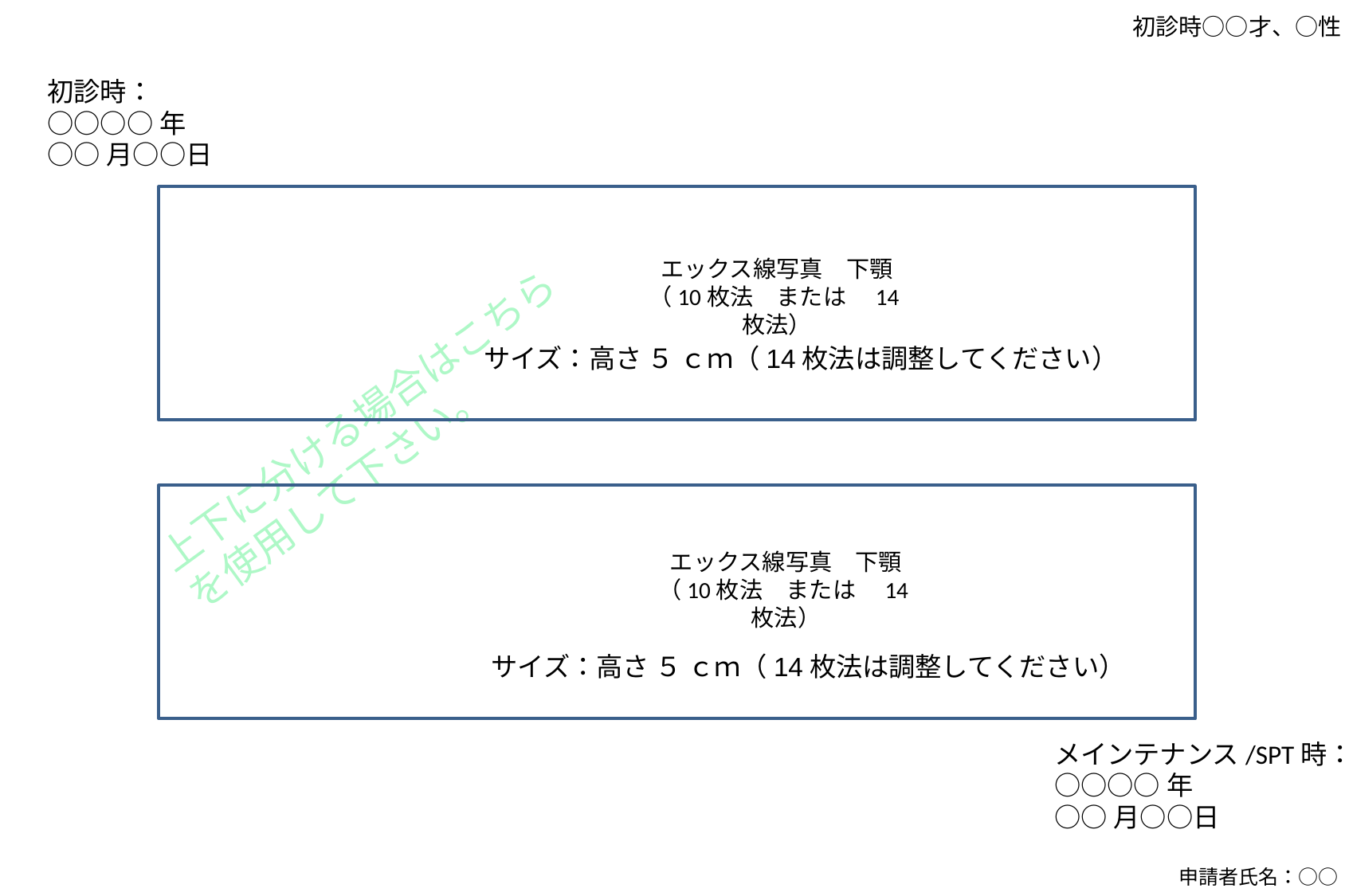

初診時○○才、○性
初診時：
○○○○年
○○月○○日

エックス線写真　下顎
（10枚法　または　14枚法）
サイズ：高さ ５ ｃｍ（14枚法は調整してください）
上下に分ける場合はこちらを使用して下さい。

エックス線写真　下顎
（10枚法　または　14枚法）
サイズ：高さ ５ ｃｍ（14枚法は調整してください）
メインテナンス/SPT時：
○○○○年
○○月○○日
申請者氏名：○○